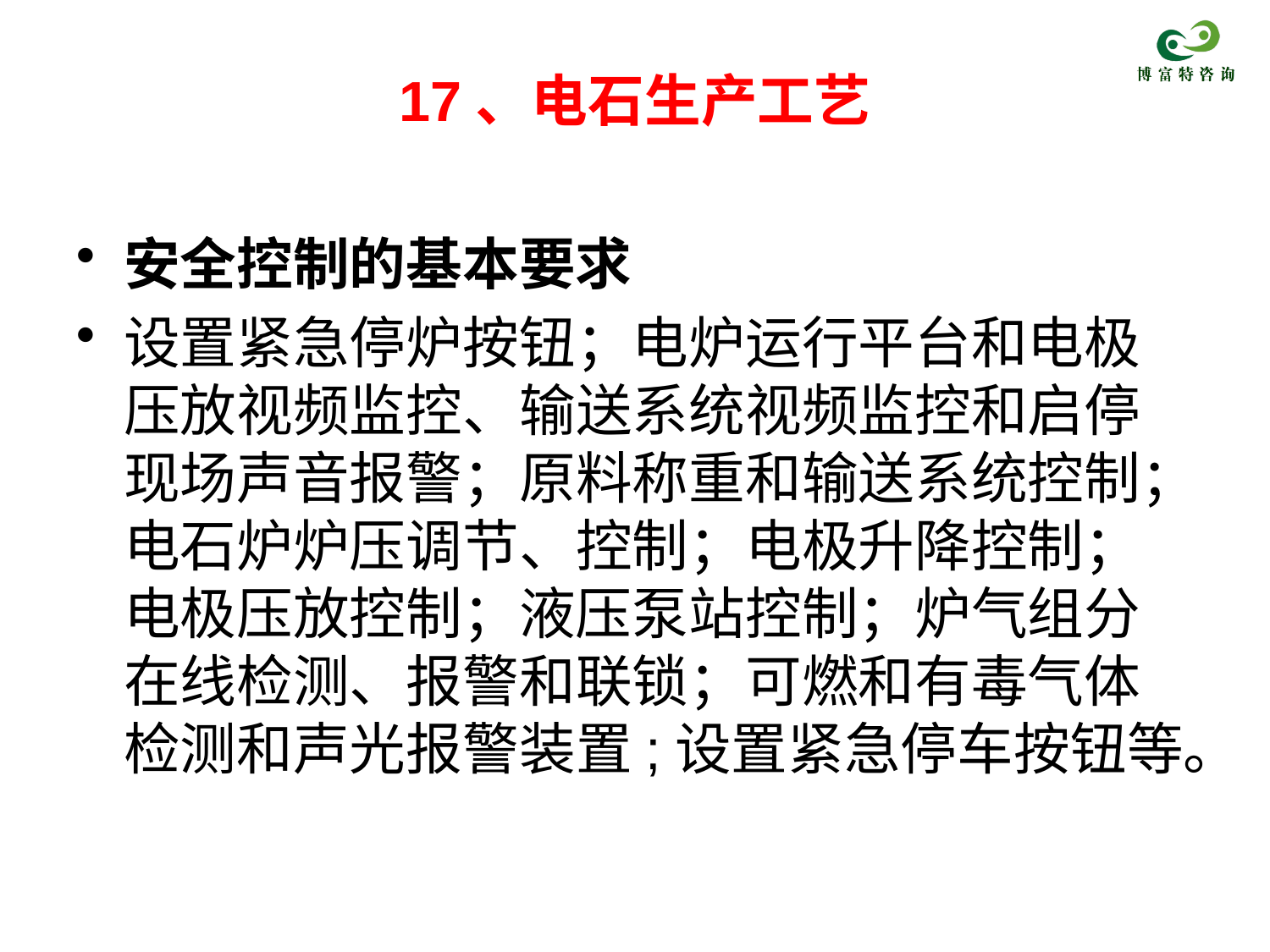

# 17、电石生产工艺
安全控制的基本要求
设置紧急停炉按钮；电炉运行平台和电极压放视频监控、输送系统视频监控和启停现场声音报警；原料称重和输送系统控制；电石炉炉压调节、控制；电极升降控制；电极压放控制；液压泵站控制；炉气组分在线检测、报警和联锁；可燃和有毒气体检测和声光报警装置;设置紧急停车按钮等。